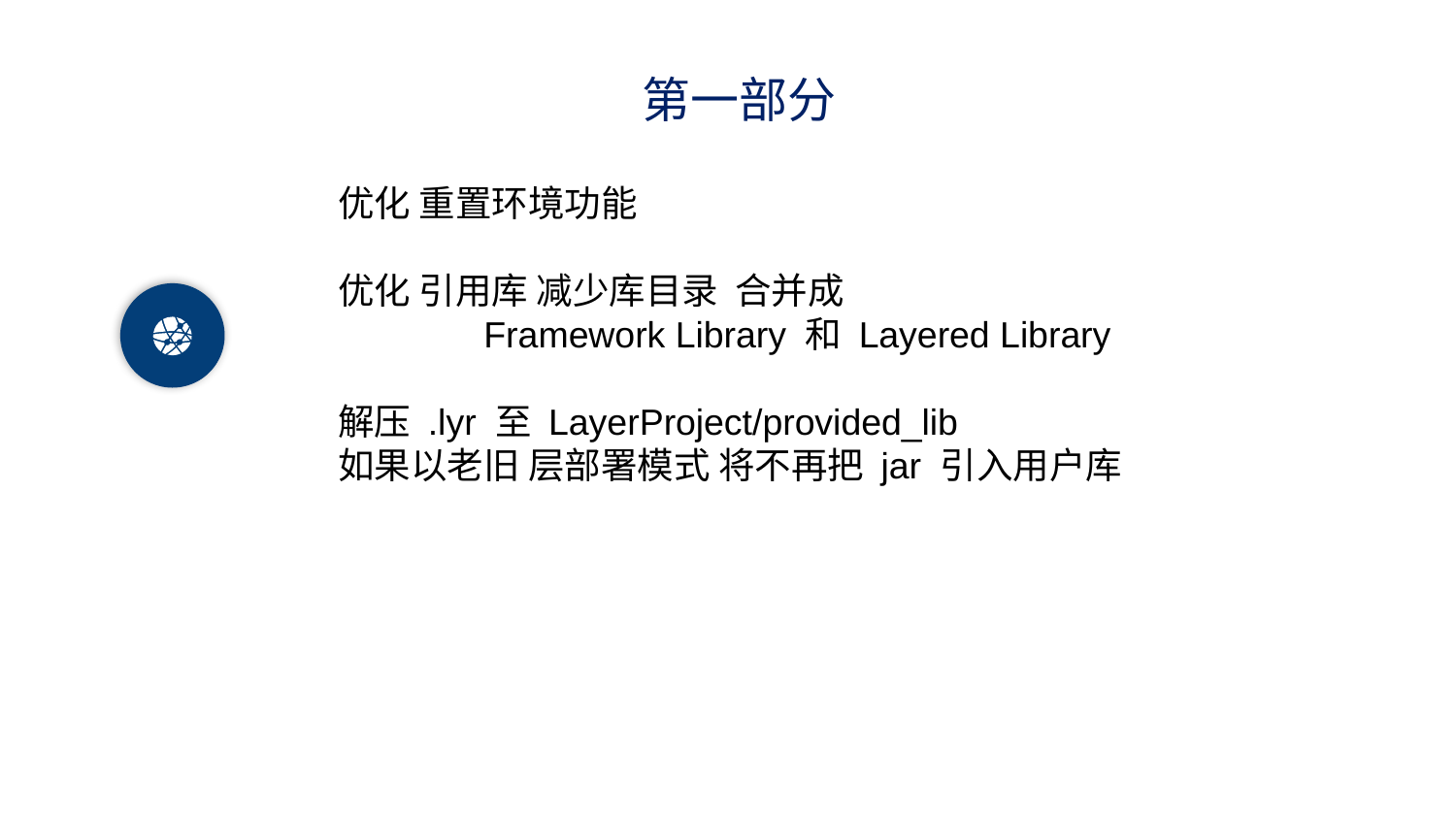

第一部分
优化 重置环境功能

优化 引用库 减少库目录  合并成
	Framework Library 和 Layered Library

解压 .lyr 至 LayerProject/provided_lib
如果以老旧 层部署模式 将不再把 jar 引入用户库